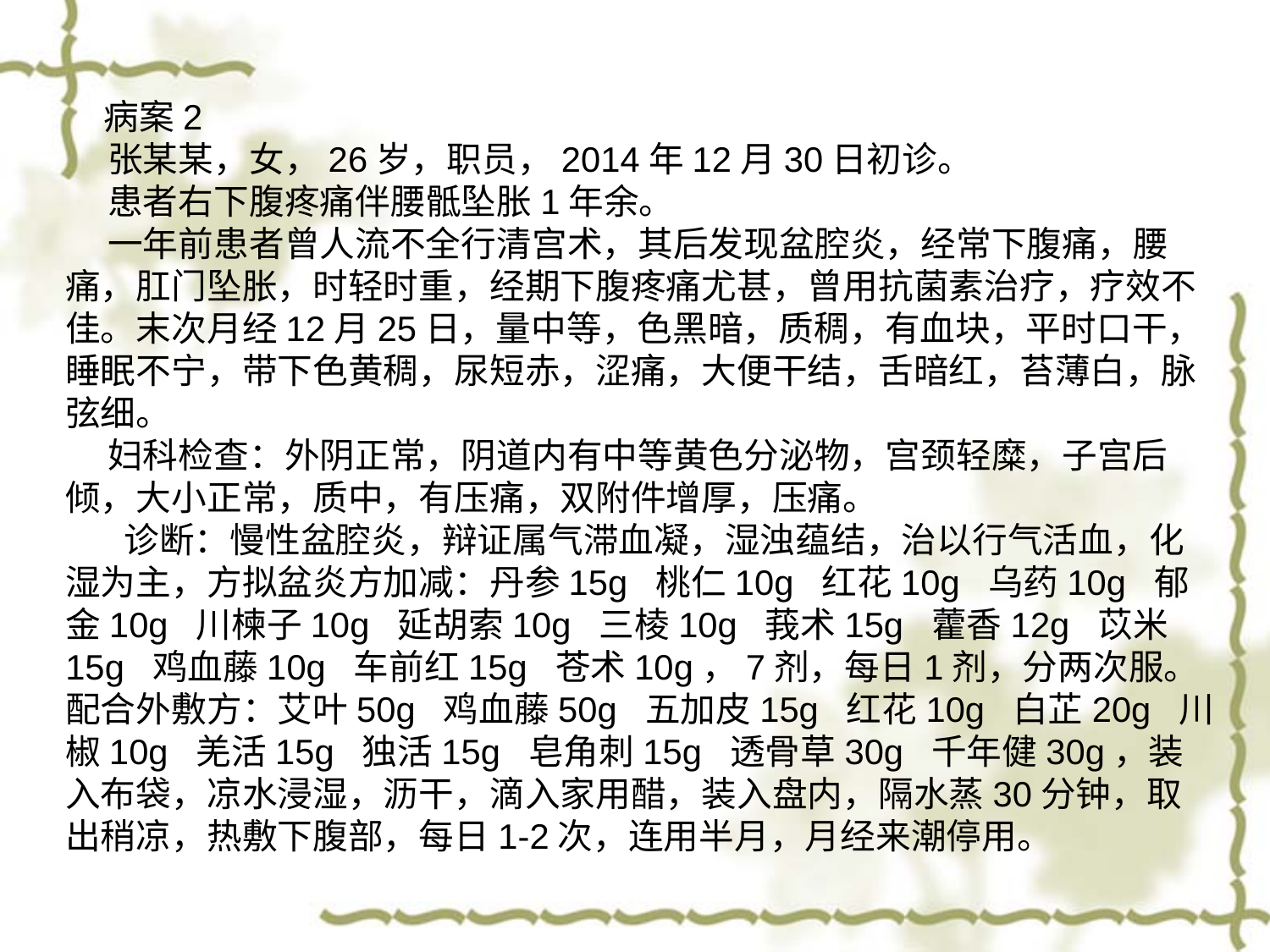

病案2
张某某，女，26岁，职员，2014年12月30日初诊。
患者右下腹疼痛伴腰骶坠胀1年余。
一年前患者曾人流不全行清宫术，其后发现盆腔炎，经常下腹痛，腰痛，肛门坠胀，时轻时重，经期下腹疼痛尤甚，曾用抗菌素治疗，疗效不佳。末次月经12月25日，量中等，色黑暗，质稠，有血块，平时口干，睡眠不宁，带下色黄稠，尿短赤，涩痛，大便干结，舌暗红，苔薄白，脉弦细。
妇科检查：外阴正常，阴道内有中等黄色分泌物，宫颈轻糜，子宫后倾，大小正常，质中，有压痛，双附件增厚，压痛。
 诊断：慢性盆腔炎，辩证属气滞血凝，湿浊蕴结，治以行气活血，化湿为主，方拟盆炎方加减：丹参15g  桃仁10g  红花10g  乌药10g  郁金10g  川楝子10g  延胡索10g  三棱10g  莪术15g  藿香12g  苡米15g  鸡血藤10g  车前红15g  苍术10g，7剂，每日1剂，分两次服。配合外敷方：艾叶50g  鸡血藤50g  五加皮15g  红花10g  白芷20g  川椒10g  羌活15g  独活15g  皂角刺15g  透骨草30g  千年健30g，装入布袋，凉水浸湿，沥干，滴入家用醋，装入盘内，隔水蒸30分钟，取出稍凉，热敷下腹部，每日1-2次，连用半月，月经来潮停用。